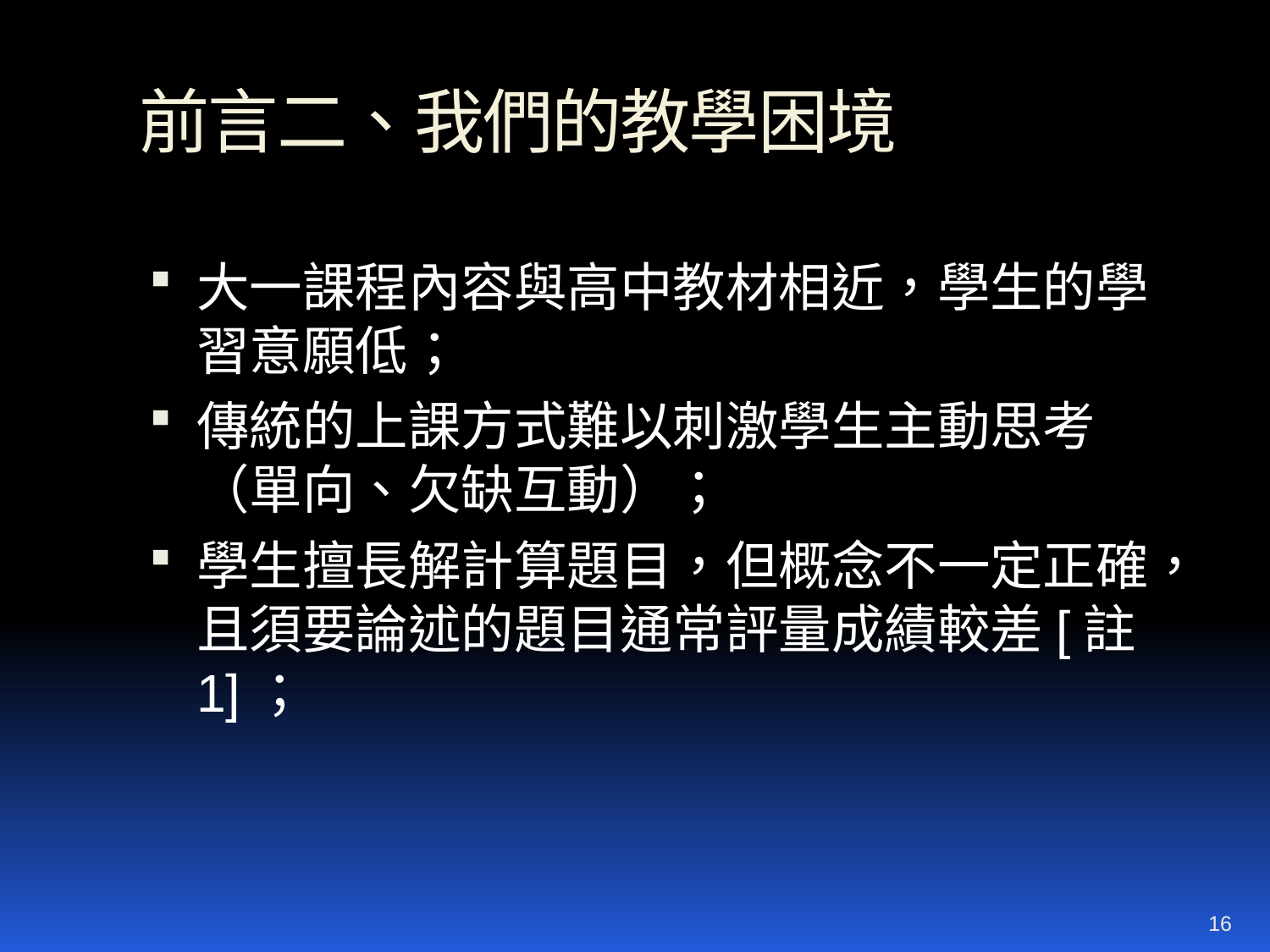

# 前言二、我們的教學困境
大一課程內容與高中教材相近，學生的學習意願低；
傳統的上課方式難以刺激學生主動思考（單向、欠缺互動）；
學生擅長解計算題目，但概念不一定正確，且須要論述的題目通常評量成績較差[註1]；

16